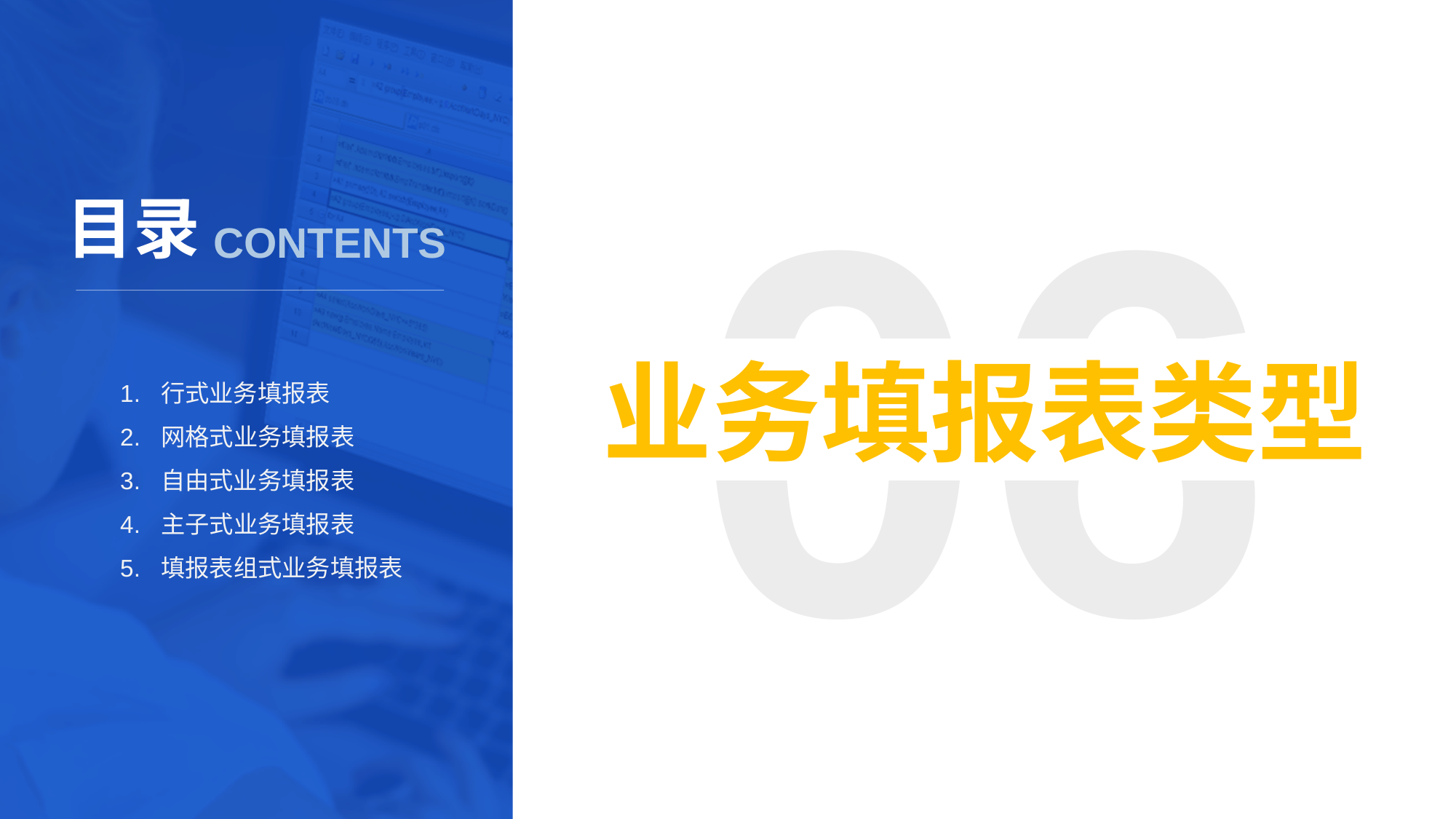

06

行式业务填报表
网格式业务填报表
自由式业务填报表
主子式业务填报表
填报表组式业务填报表
业务填报表类型